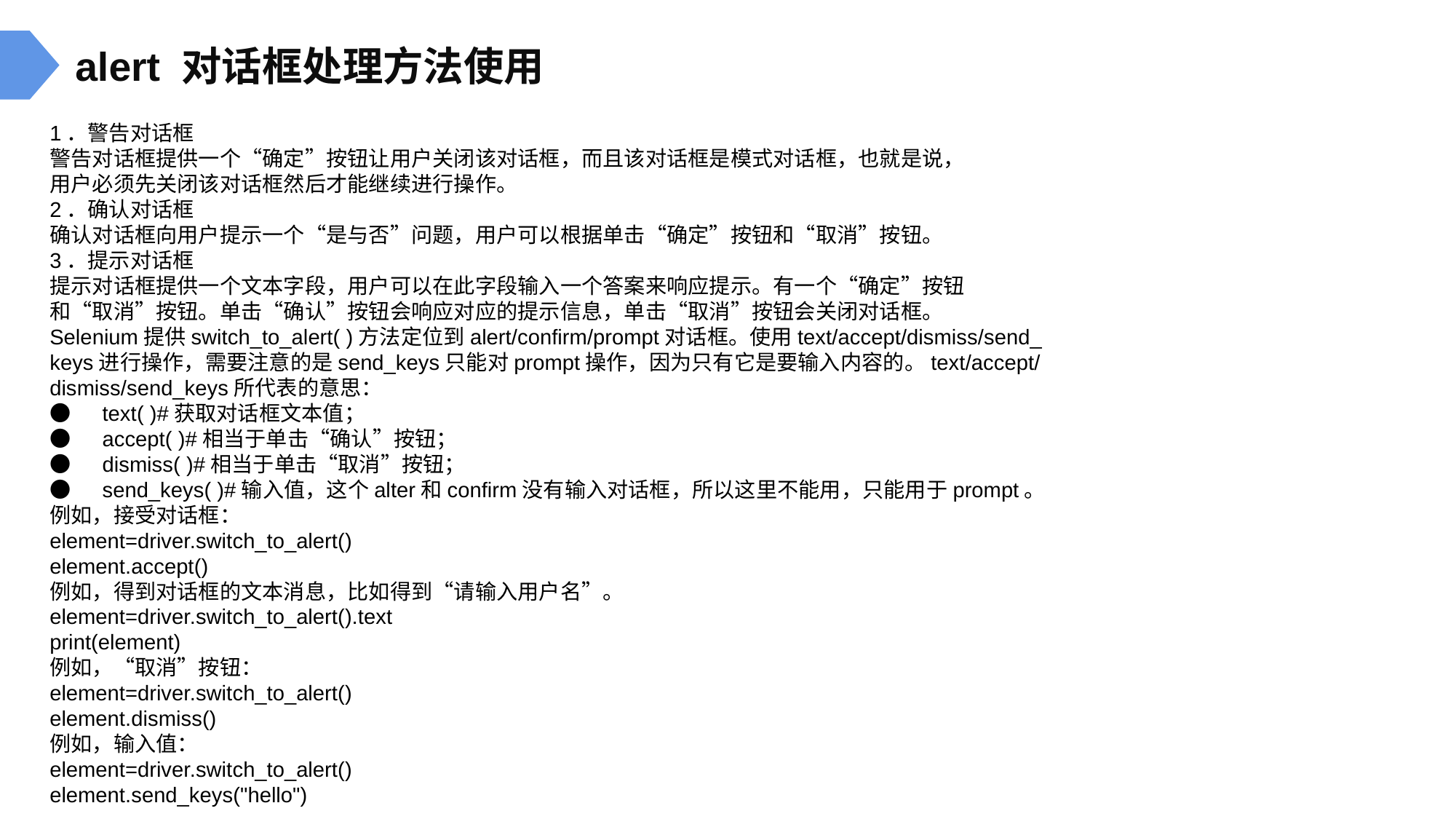

alert 对话框处理方法使用
1．警告对话框
警告对话框提供一个“确定”按钮让用户关闭该对话框，而且该对话框是模式对话框，也就是说，
用户必须先关闭该对话框然后才能继续进行操作。
2．确认对话框
确认对话框向用户提示一个“是与否”问题，用户可以根据单击“确定”按钮和“取消”按钮。
3．提示对话框
提示对话框提供一个文本字段，用户可以在此字段输入一个答案来响应提示。有一个“确定”按钮
和“取消”按钮。单击“确认”按钮会响应对应的提示信息，单击“取消”按钮会关闭对话框。
Selenium提供switch_to_alert( )方法定位到alert/confirm/prompt对话框。使用text/accept/dismiss/send_
keys进行操作，需要注意的是send_keys只能对prompt操作，因为只有它是要输入内容的。text/accept/
dismiss/send_keys所代表的意思：
●　text( )#获取对话框文本值；
●　accept( )#相当于单击“确认”按钮；
●　dismiss( )#相当于单击“取消”按钮；
●　send_keys( )#输入值，这个alter和confirm没有输入对话框，所以这里不能用，只能用于prompt。
例如，接受对话框：
element=driver.switch_to_alert()
element.accept()
例如，得到对话框的文本消息，比如得到“请输入用户名”。
element=driver.switch_to_alert().text
print(element)
例如，“取消”按钮：
element=driver.switch_to_alert()
element.dismiss()
例如，输入值：
element=driver.switch_to_alert()
element.send_keys("hello")